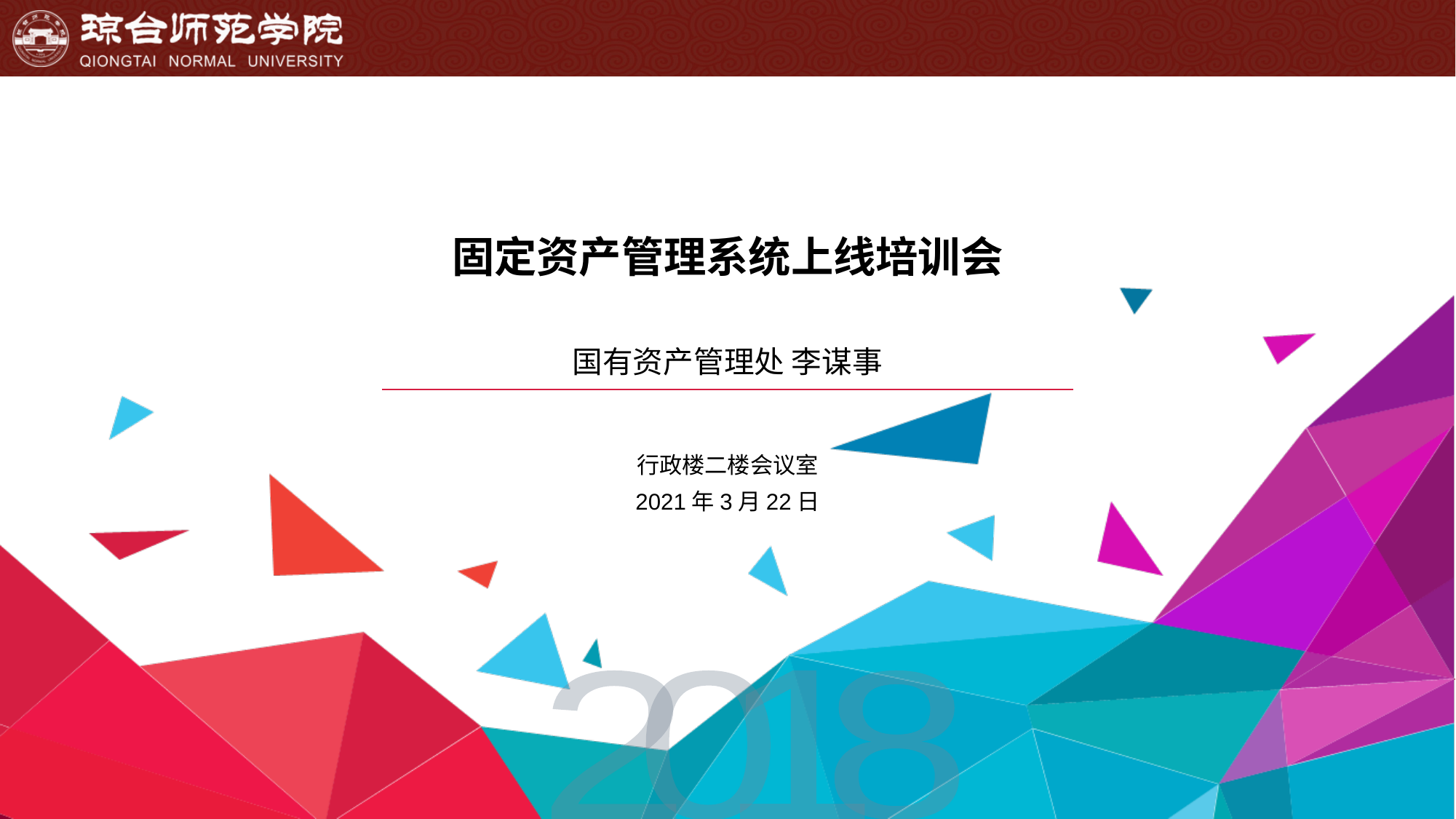

# 固定资产管理系统上线培训会
国有资产管理处 李谋事
行政楼二楼会议室
2021年3月22日
2
0
1
8